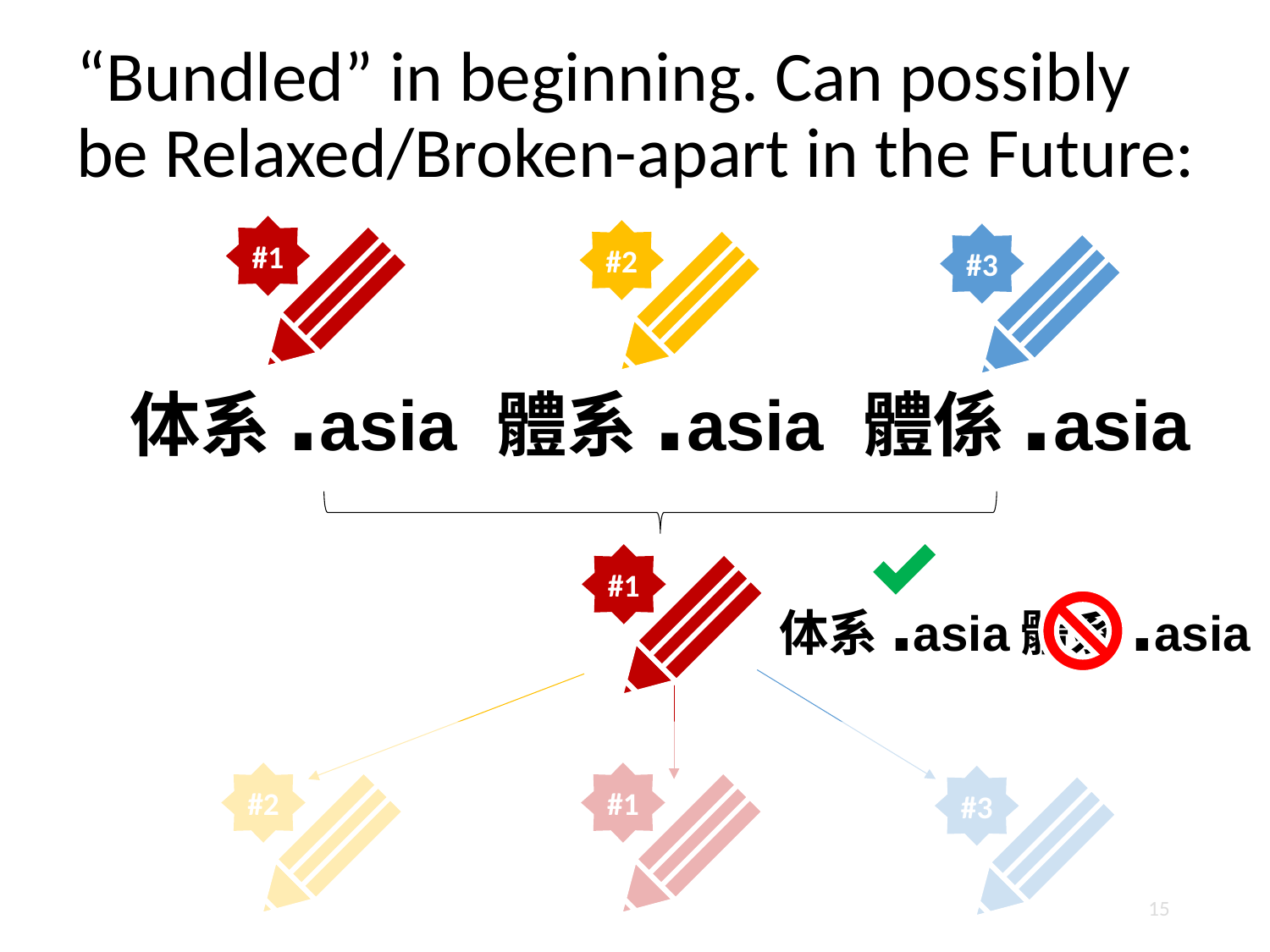

# “Bundled” in beginning. Can possibly be Relaxed/Broken-apart in the Future:

#1

#2

#3

体系.asia
體系.asia
體係.asia
#1

体系.asia
體系.asia

#2

#1

#3

15